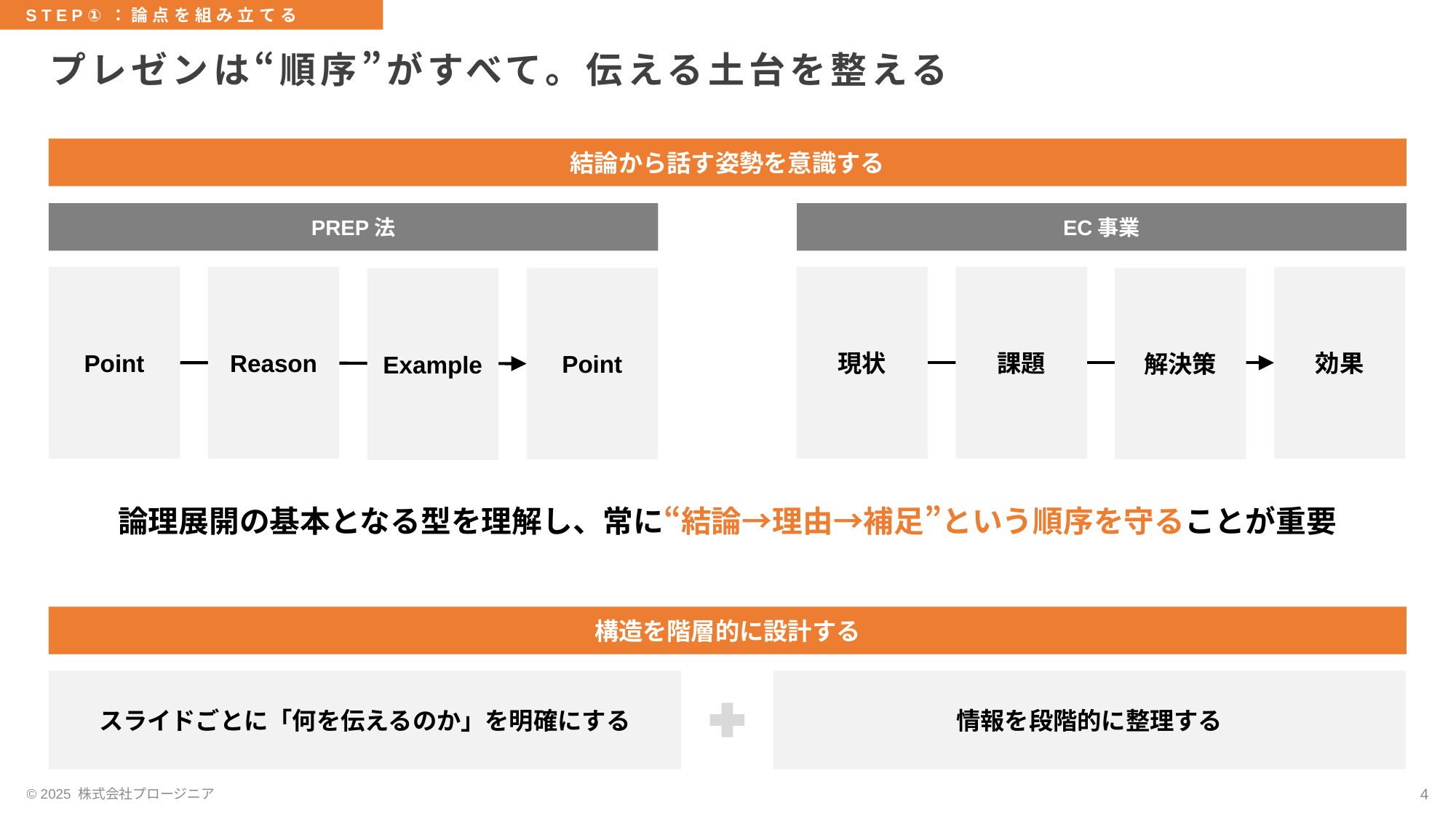

STEP①：論点を組み立てる
# プレゼンは“順序”がすべて。伝える土台を整える
結論から話す姿勢を意識する
PREP法
EC事業
Point
Reason
現状
課題
効果
Point
解決策
Example
論理展開の基本となる型を理解し、常に“結論→理由→補足”という順序を守ることが重要
構造を階層的に設計する
スライドごとに「何を伝えるのか」を明確にする
情報を段階的に整理する

4
© 2025 株式会社プロージニア